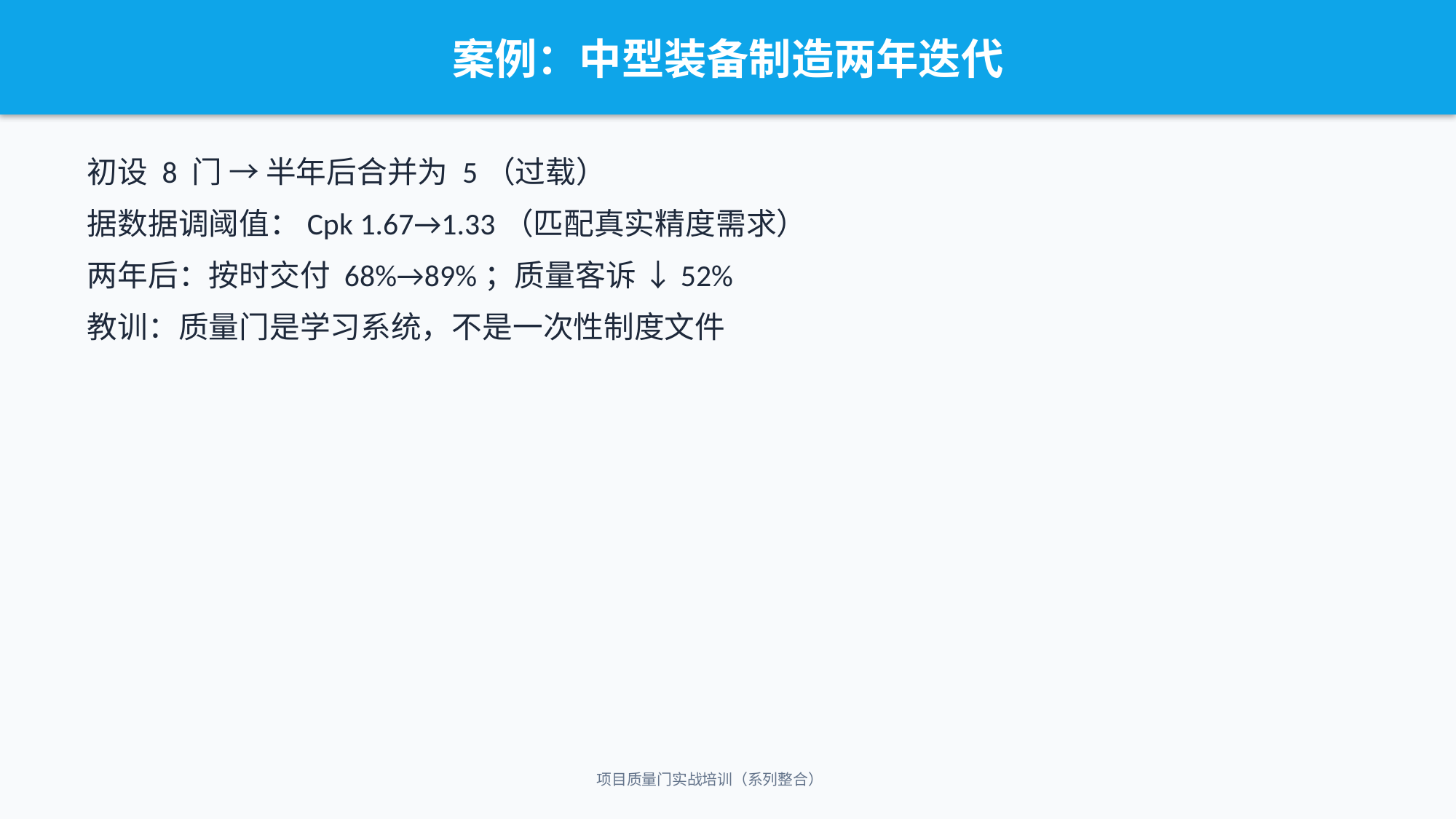

案例：中型装备制造两年迭代
初设 8 门 → 半年后合并为 5（过载）
据数据调阈值：Cpk 1.67→1.33（匹配真实精度需求）
两年后：按时交付 68%→89%；质量客诉 ↓52%
教训：质量门是学习系统，不是一次性制度文件
项目质量门实战培训（系列整合）